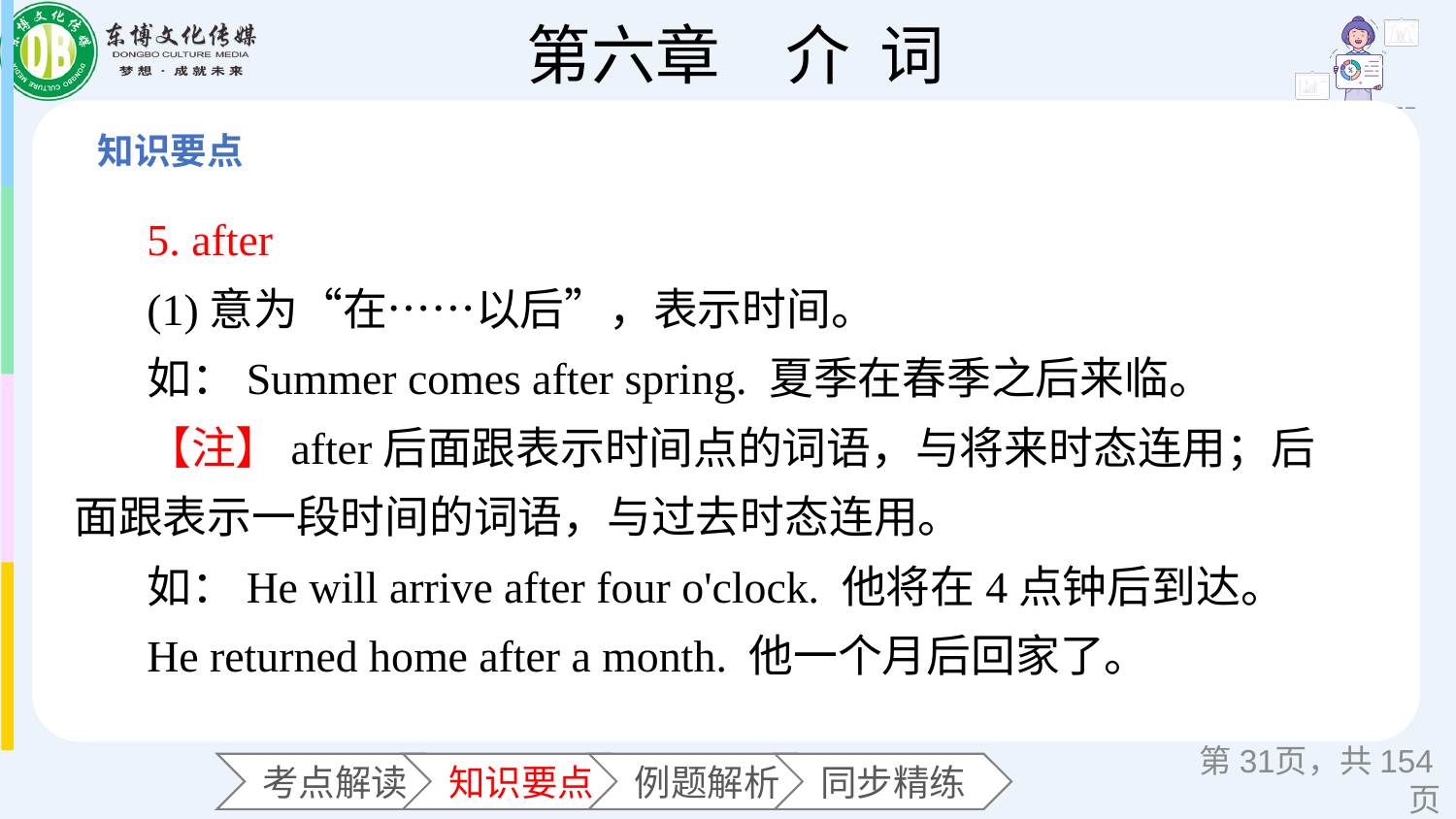

5. after
(1)意为“在……以后”，表示时间。
如：Summer comes after spring. 夏季在春季之后来临。
【注】after后面跟表示时间点的词语，与将来时态连用；后面跟表示一段时间的词语，与过去时态连用。
如：He will arrive after four o'clock. 他将在4点钟后到达。
He returned home after a month. 他一个月后回家了。
第31页，共154页